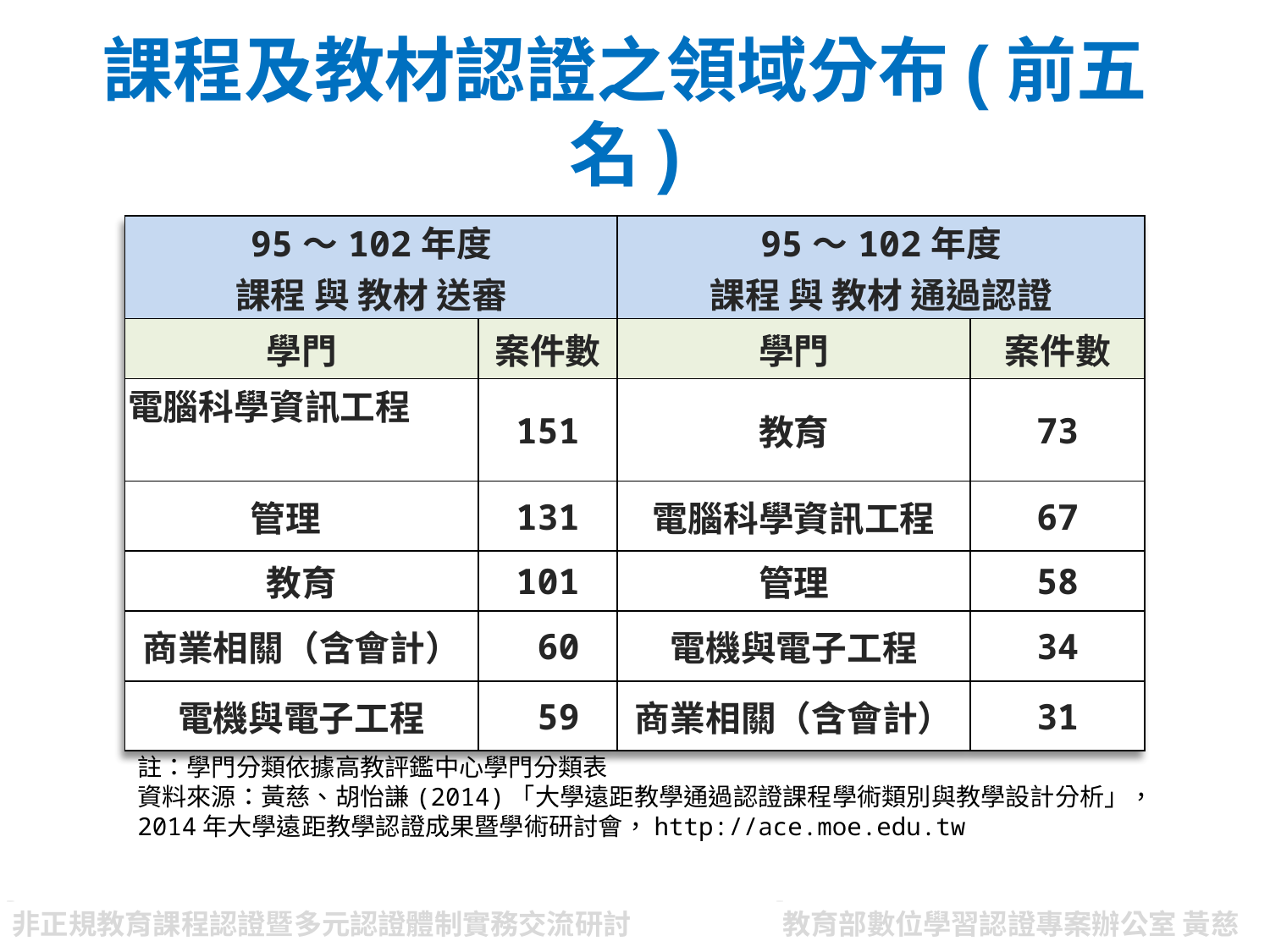

課程及教材認證之領域分布(前五名)
| 95～102年度 課程 與 教材 送審 |  | 95～102年度 課程 與 教材 通過認證 |  |
| --- | --- | --- | --- |
| 學門 | 案件數 | 學門 | 案件數 |
| 電腦科學資訊工程 | 151 | 教育 | 73 |
| 管理 | 131 | 電腦科學資訊工程 | 67 |
| 教育 | 101 | 管理 | 58 |
| 商業相關（含會計） | 60 | 電機與電子工程 | 34 |
| 電機與電子工程 | 59 | 商業相關（含會計） | 31 |
註：學門分類依據高教評鑑中心學門分類表
資料來源：黃慈、胡怡謙(2014)「大學遠距教學通過認證課程學術類別與教學設計分析」，2014年大學遠距教學認證成果暨學術研討會，http://ace.moe.edu.tw
非正規教育課程認證暨多元認證體制實務交流研討
教育部數位學習認證專案辦公室 黃慈